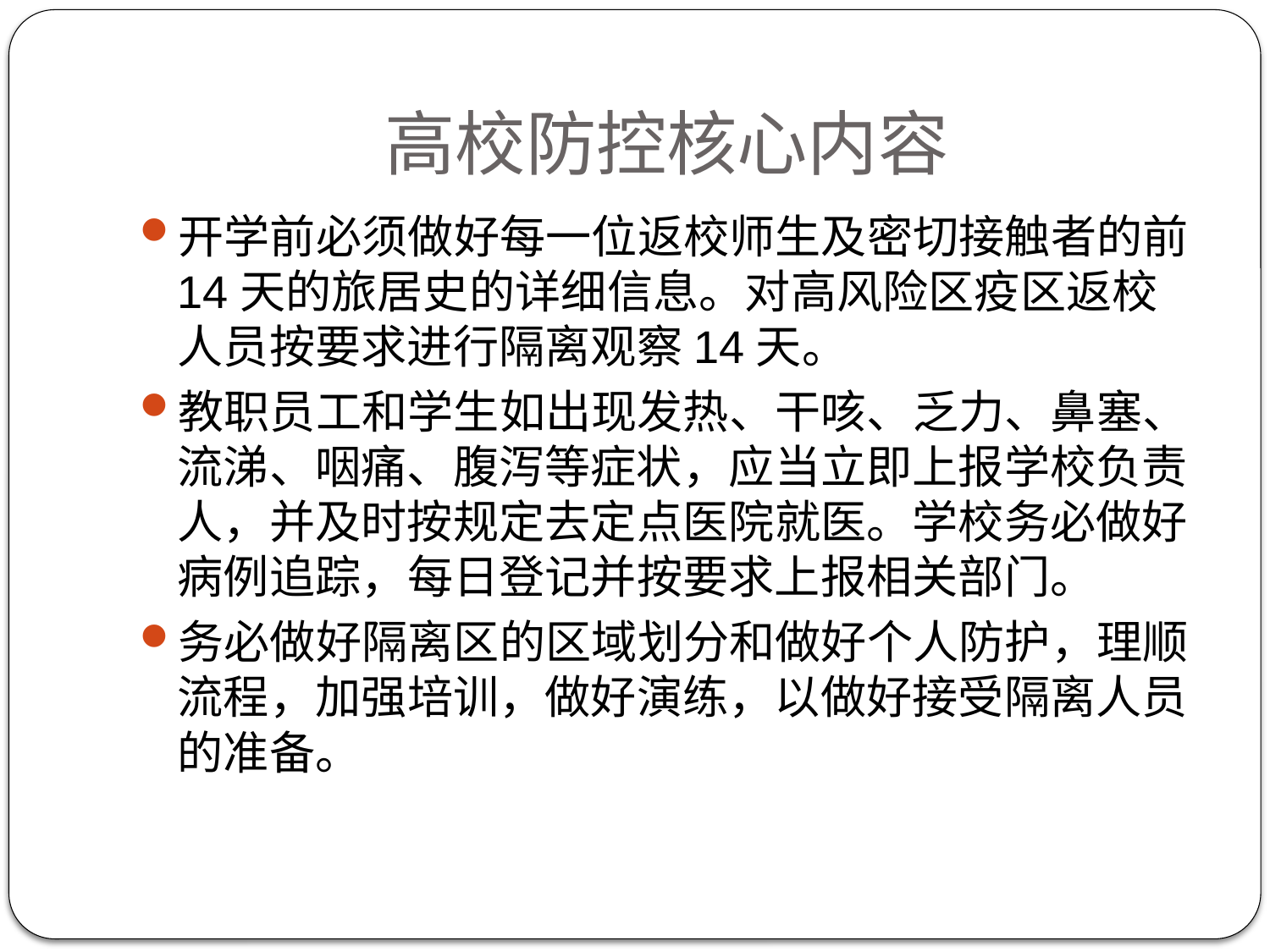

# 高校防控核心内容
开学前必须做好每一位返校师生及密切接触者的前14天的旅居史的详细信息。对高风险区疫区返校人员按要求进行隔离观察14天。
教职员工和学生如出现发热、干咳、乏力、鼻塞、流涕、咽痛、腹泻等症状，应当立即上报学校负责人，并及时按规定去定点医院就医。学校务必做好病例追踪，每日登记并按要求上报相关部门。
务必做好隔离区的区域划分和做好个人防护，理顺流程，加强培训，做好演练，以做好接受隔离人员的准备。